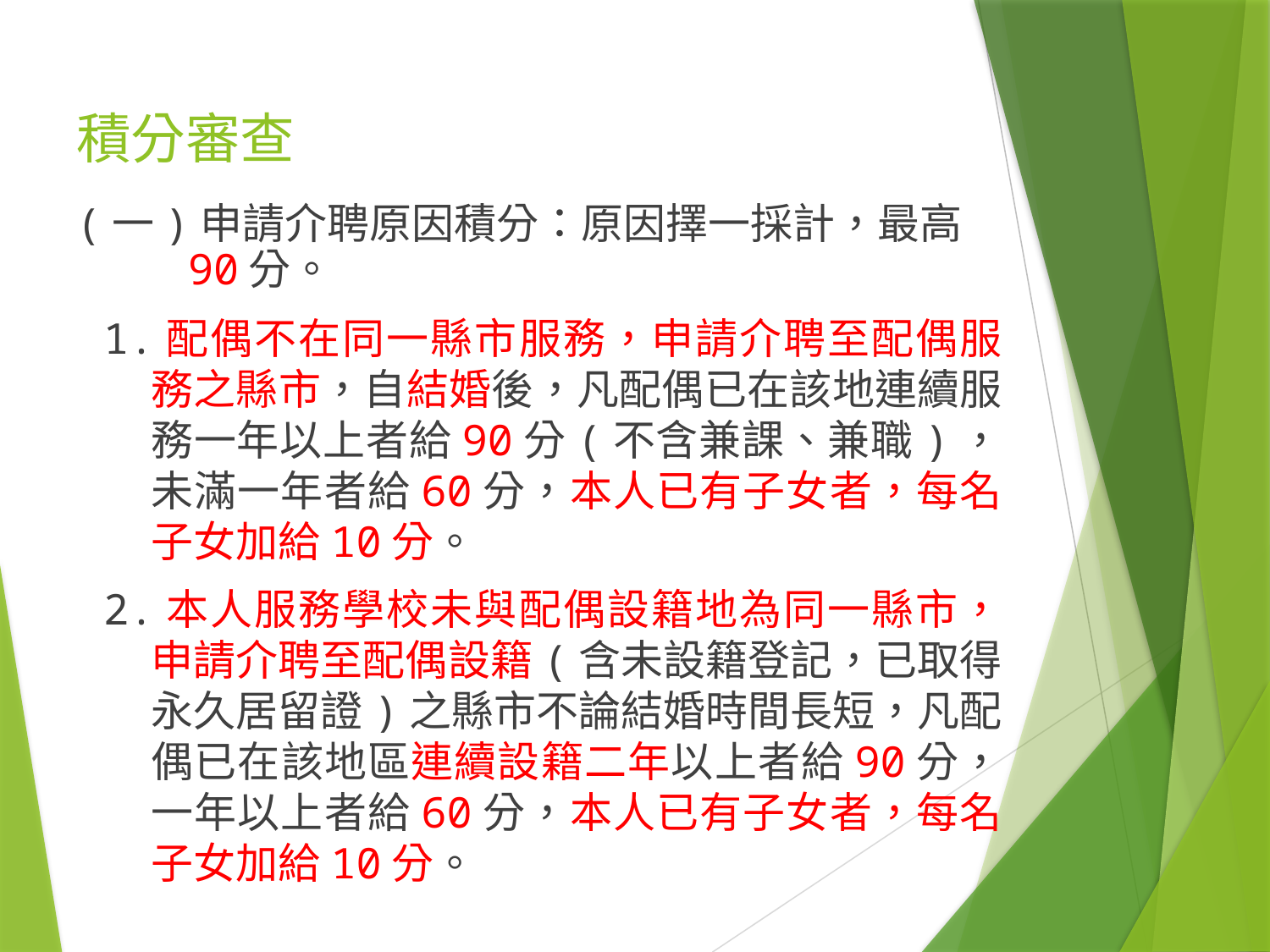

# 積分審查
(一)申請介聘原因積分：原因擇一採計，最高90分。
 1.配偶不在同一縣市服務，申請介聘至配偶服務之縣市，自結婚後，凡配偶已在該地連續服務一年以上者給90分(不含兼課、兼職)，未滿一年者給60分，本人已有子女者，每名子女加給10分。
 2.本人服務學校未與配偶設籍地為同一縣市，申請介聘至配偶設籍(含未設籍登記，已取得永久居留證)之縣市不論結婚時間長短，凡配偶已在該地區連續設籍二年以上者給90分，一年以上者給60分，本人已有子女者，每名子女加給10分。